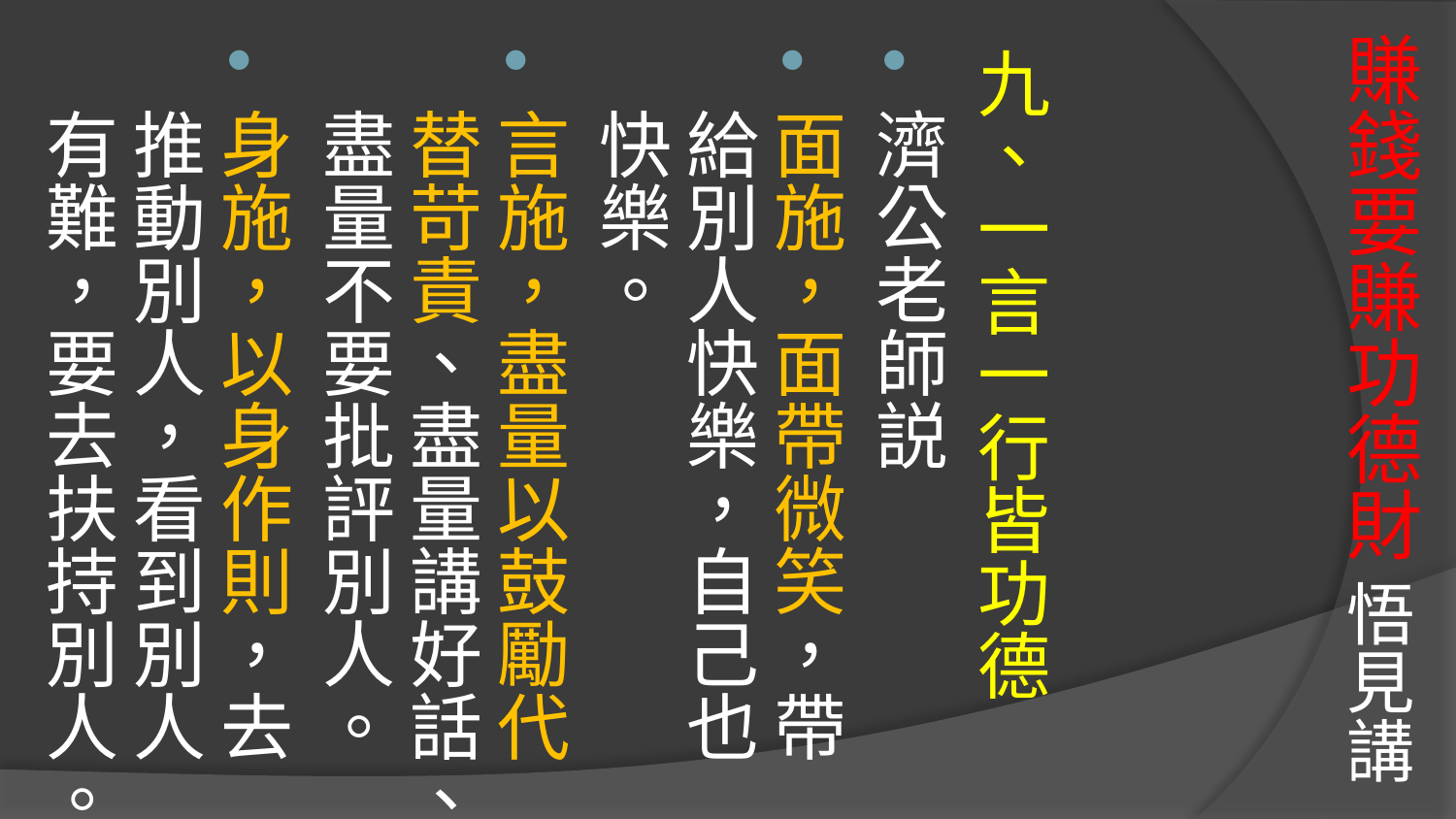

# 賺錢要賺功德財 悟見講
九、一言一行皆功德
濟公老師説
面施，面帶微笑，帶給別人快樂，自己也快樂。
言施，盡量以鼓勵代替苛責、盡量講好話、盡量不要批評別人。
身施，以身作則，去推動別人，看到別人有難，要去扶持別人。